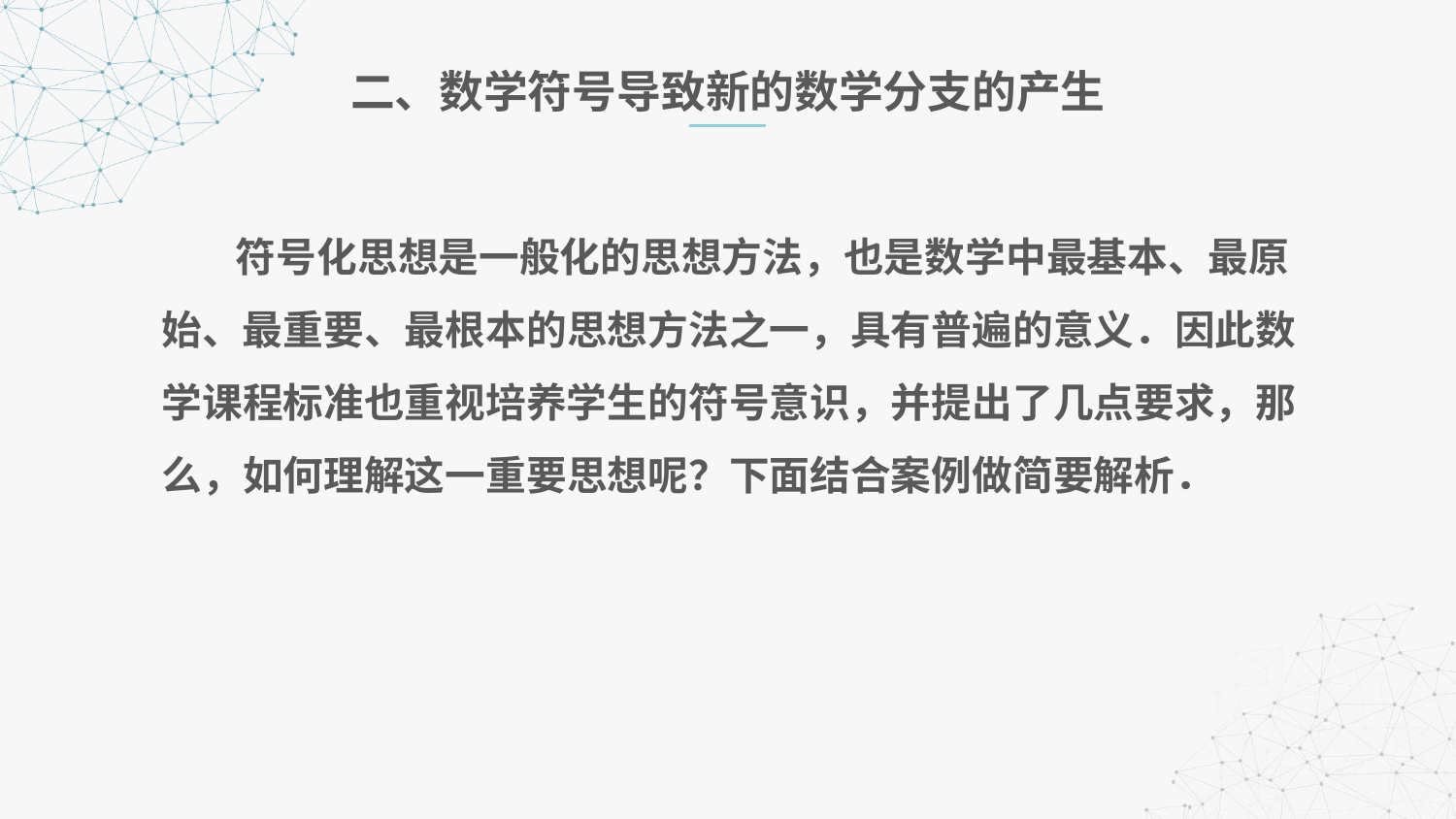

二、数学符号导致新的数学分支的产生
       符号化思想是一般化的思想方法，也是数学中最基本、最原始、最重要、最根本的思想方法之一，具有普遍的意义．因此数学课程标准也重视培养学生的符号意识，并提出了几点要求，那么，如何理解这一重要思想呢？下面结合案例做简要解析．